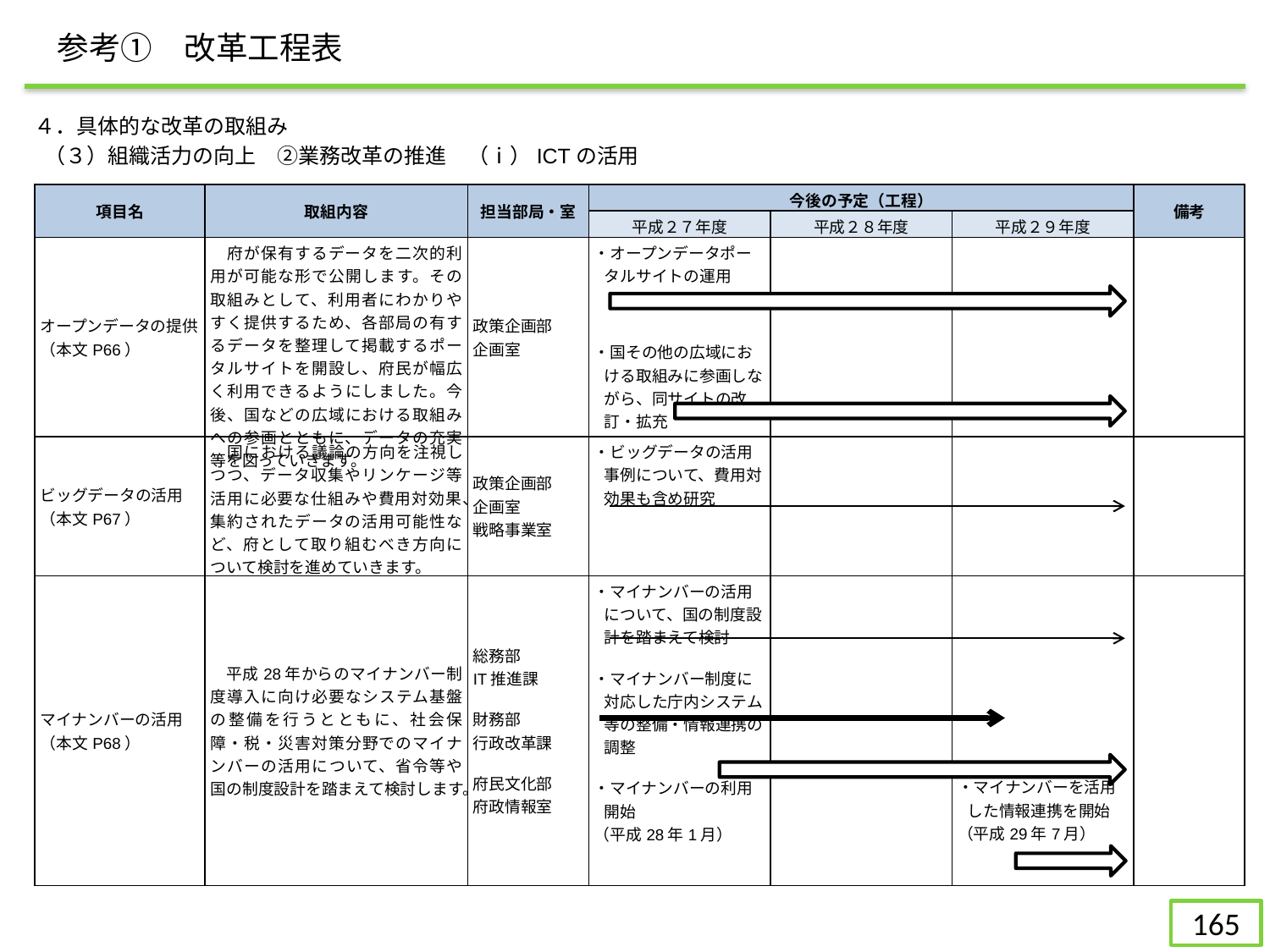

参考①　改革工程表
４．具体的な改革の取組み
（３）組織活力の向上　②業務改革の推進　（ⅰ）ICTの活用
| 項目名 | 取組内容 | 担当部局・室 | 今後の予定（工程） |  |  | 備考 |
| --- | --- | --- | --- | --- | --- | --- |
|  |  |  | 平成２７年度 | 平成２８年度 | 平成２９年度 |  |
| オープンデータの提供 （本文P66） | 府が保有するデータを二次的利用が可能な形で公開します。その取組みとして、利用者にわかりやすく提供するため、各部局の有するデータを整理して掲載するポータルサイトを開設し、府民が幅広く利用できるようにしました。今後、国などの広域における取組みへの参画とともに、データの充実等を図っていきます。 | 政策企画部 企画室 | ・オープンデータポータルサイトの運用 ・国その他の広域における取組みに参画しながら、同サイトの改訂・拡充 |  |  |  |
| ビッグデータの活用 （本文P67） | 国における議論の方向を注視しつつ、データ収集やリンケージ等活用に必要な仕組みや費用対効果、集約されたデータの活用可能性など、府として取り組むべき方向について検討を進めていきます。 | 政策企画部 企画室 戦略事業室 | ・ビッグデータの活用事例について、費用対効果も含め研究 |  |  |  |
| マイナンバーの活用 （本文P68） | 平成28年からのマイナンバー制度導入に向け必要なシステム基盤の整備を行うとともに、社会保障・税・災害対策分野でのマイナンバーの活用について、省令等や国の制度設計を踏まえて検討します。 | 総務部 IT推進課 財務部 行政改革課 府民文化部 府政情報室 | ・マイナンバーの活用について、国の制度設計を踏まえて検討 ・マイナンバー制度に対応した庁内システム等の整備・情報連携の調整 ・マイナンバーの利用開始 （平成28年1月） |  | ・マイナンバーを活用した情報連携を開始 （平成29年7月） |  |

165